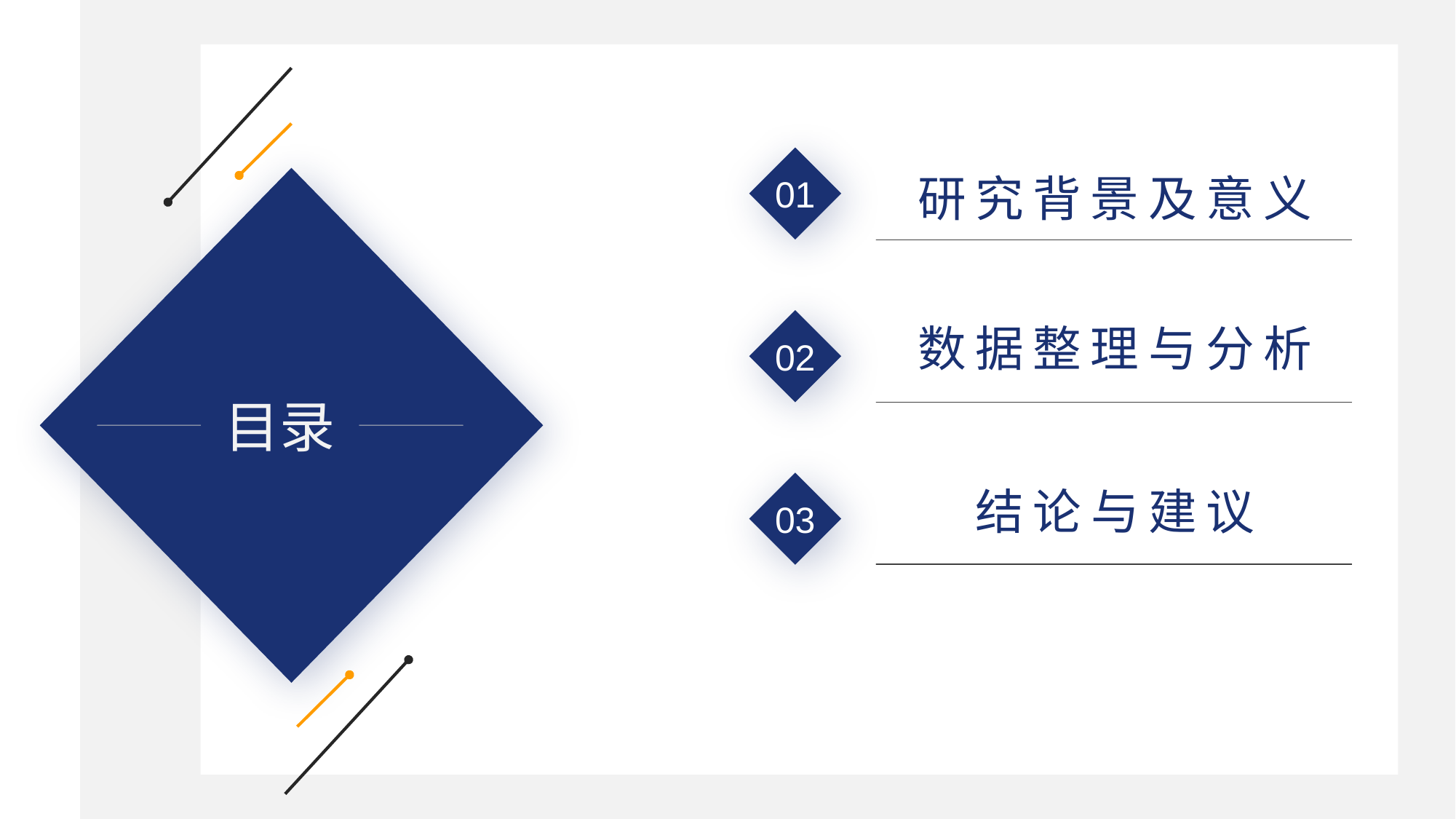

研究背景及意义
01

CONTENTS
目录
02
数据整理与分析

03
结论与建议